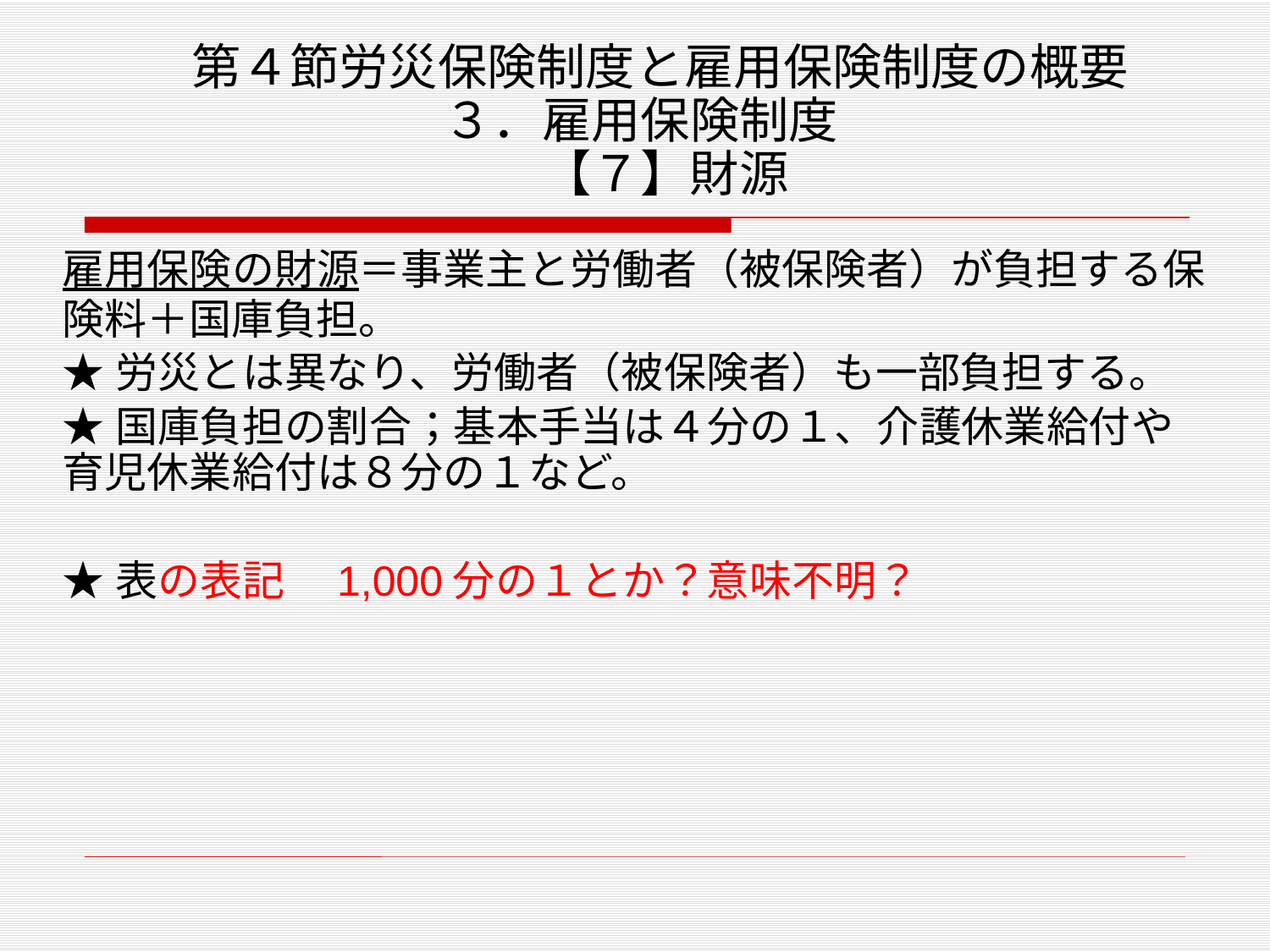

# 第４節労災保険制度と雇用保険制度の概要 ３．雇用保険制度　 【７】財源
雇用保険の財源＝事業主と労働者（被保険者）が負担する保険料＋国庫負担。
★労災とは異なり、労働者（被保険者）も一部負担する。
★国庫負担の割合；基本手当は４分の１、介護休業給付や育児休業給付は８分の１など。

★表の表記　1,000分の１とか？意味不明？